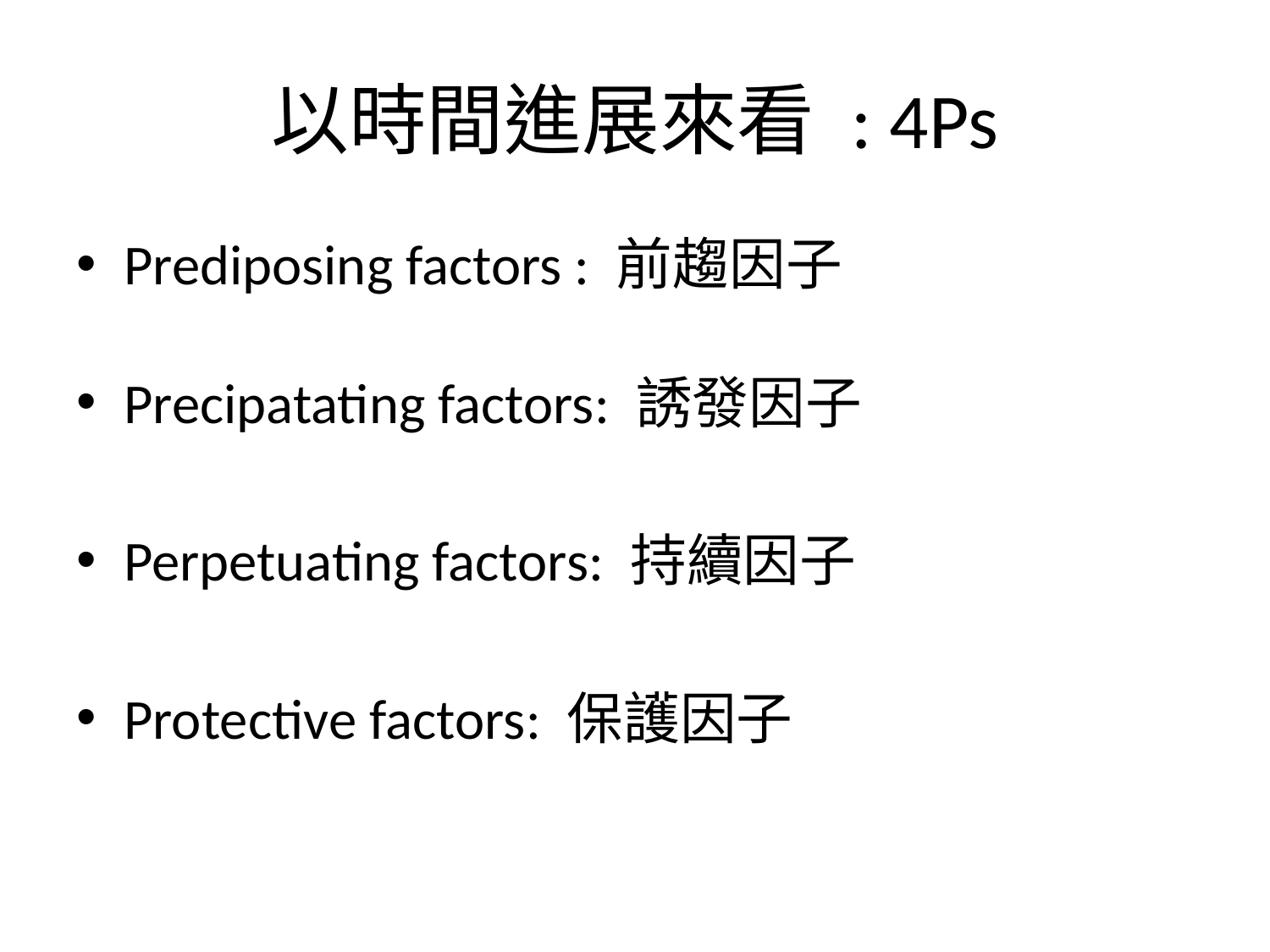

# 以時間進展來看 : 4Ps
Prediposing factors : 前趨因子

Precipatating factors: 誘發因子

Perpetuating factors: 持續因子

Protective factors: 保護因子